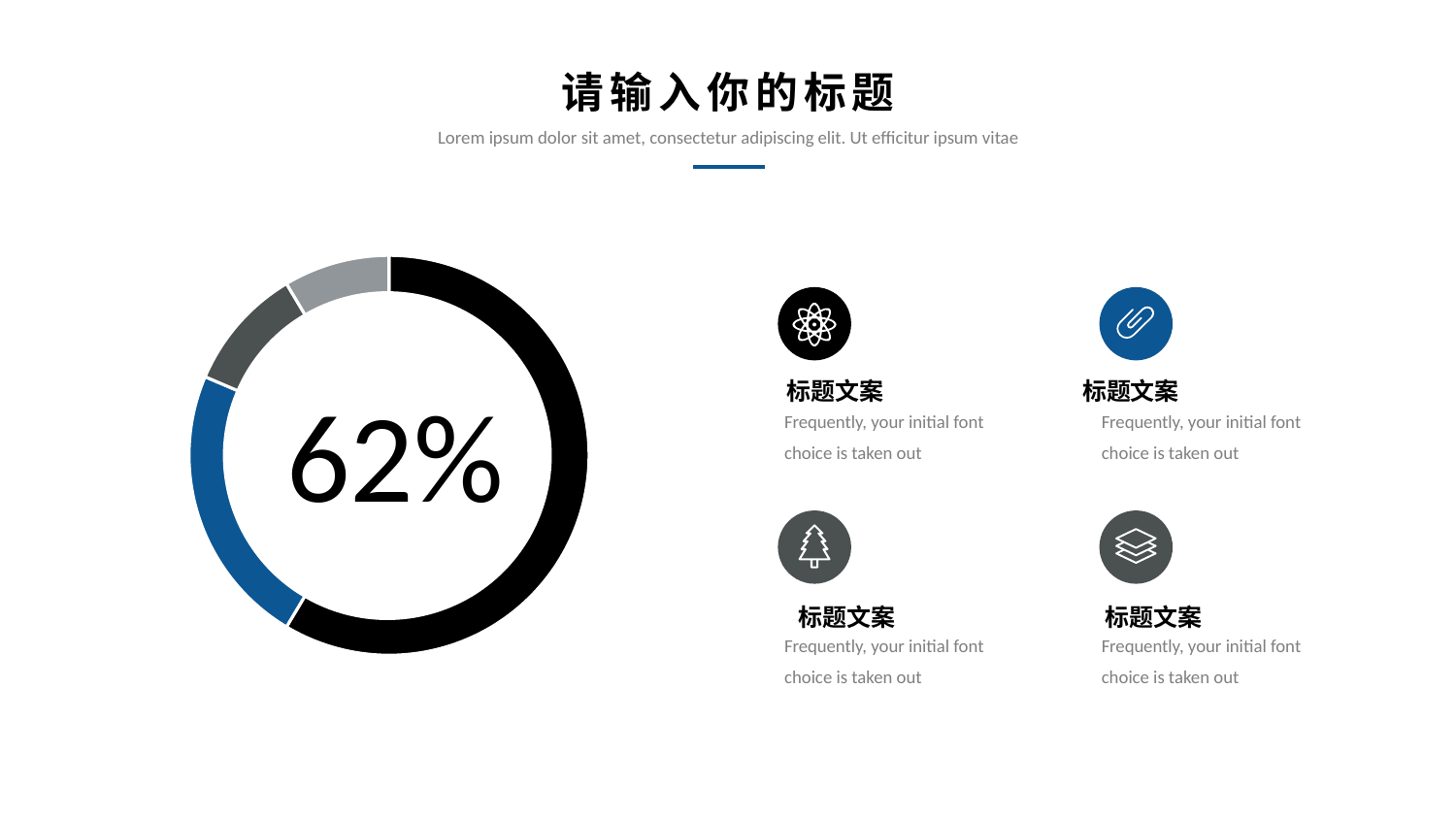

请输入你的标题
Lorem ipsum dolor sit amet, consectetur adipiscing elit. Ut efficitur ipsum vitae

### Chart

| Category | Sales |
|---|---|
| 1st Qtr | 8.2 |
| 2nd Qtr | 3.2 |
| 3rd Qtr | 1.4 |
| 4th Qtr | 1.2 |

62%
标题文案
标题文案
Frequently, your initial font choice is taken out
Frequently, your initial font choice is taken out

标题文案
标题文案
Frequently, your initial font choice is taken out
Frequently, your initial font choice is taken out